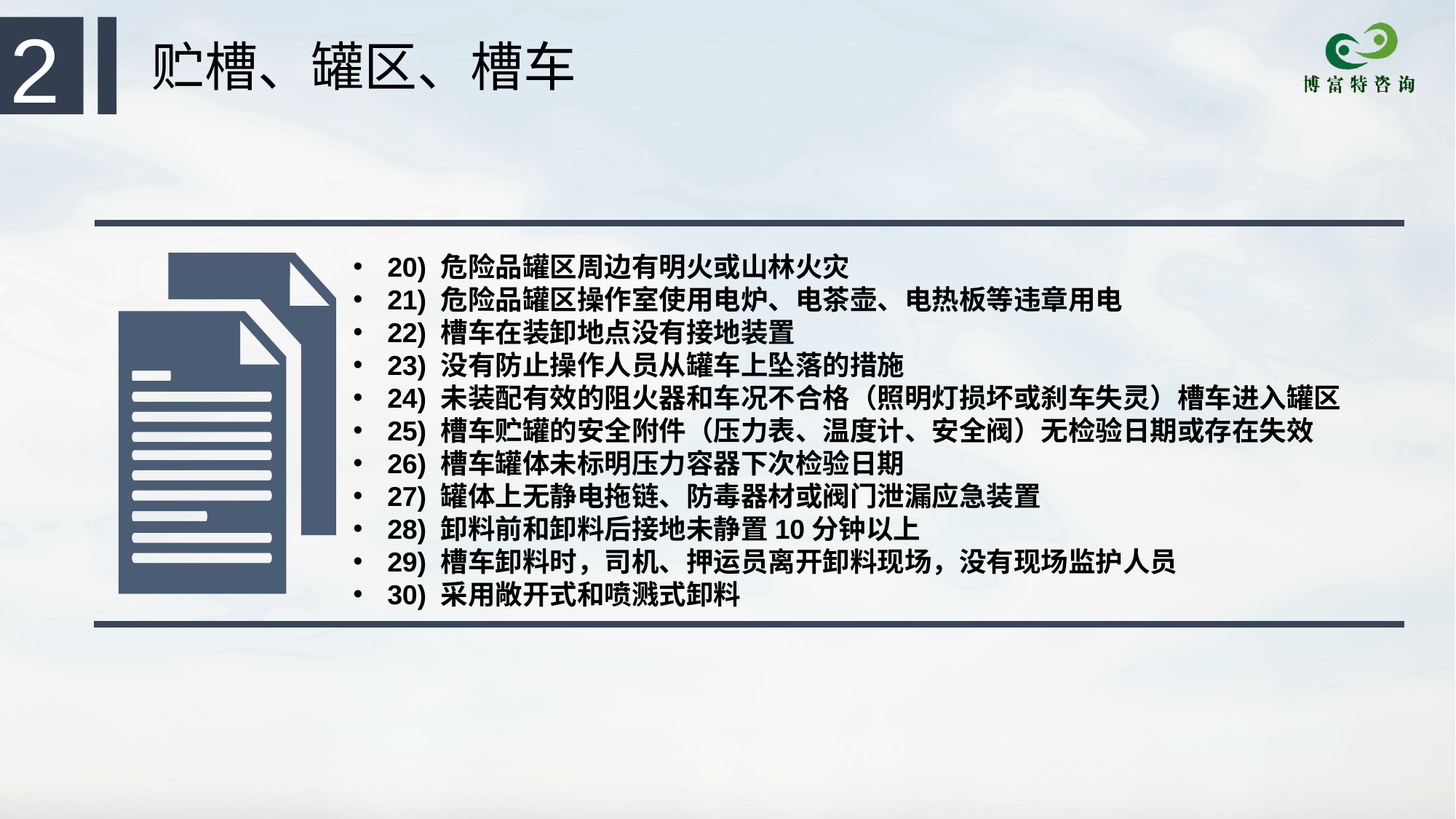

2

 贮槽、罐区、槽车
20) 危险品罐区周边有明火或山林火灾
21) 危险品罐区操作室使用电炉、电茶壶、电热板等违章用电
22) 槽车在装卸地点没有接地装置
23) 没有防止操作人员从罐车上坠落的措施
24) 未装配有效的阻火器和车况不合格（照明灯损坏或刹车失灵）槽车进入罐区
25) 槽车贮罐的安全附件（压力表、温度计、安全阀）无检验日期或存在失效
26) 槽车罐体未标明压力容器下次检验日期
27) 罐体上无静电拖链、防毒器材或阀门泄漏应急装置
28) 卸料前和卸料后接地未静置10分钟以上
29) 槽车卸料时，司机、押运员离开卸料现场，没有现场监护人员
30) 采用敞开式和喷溅式卸料